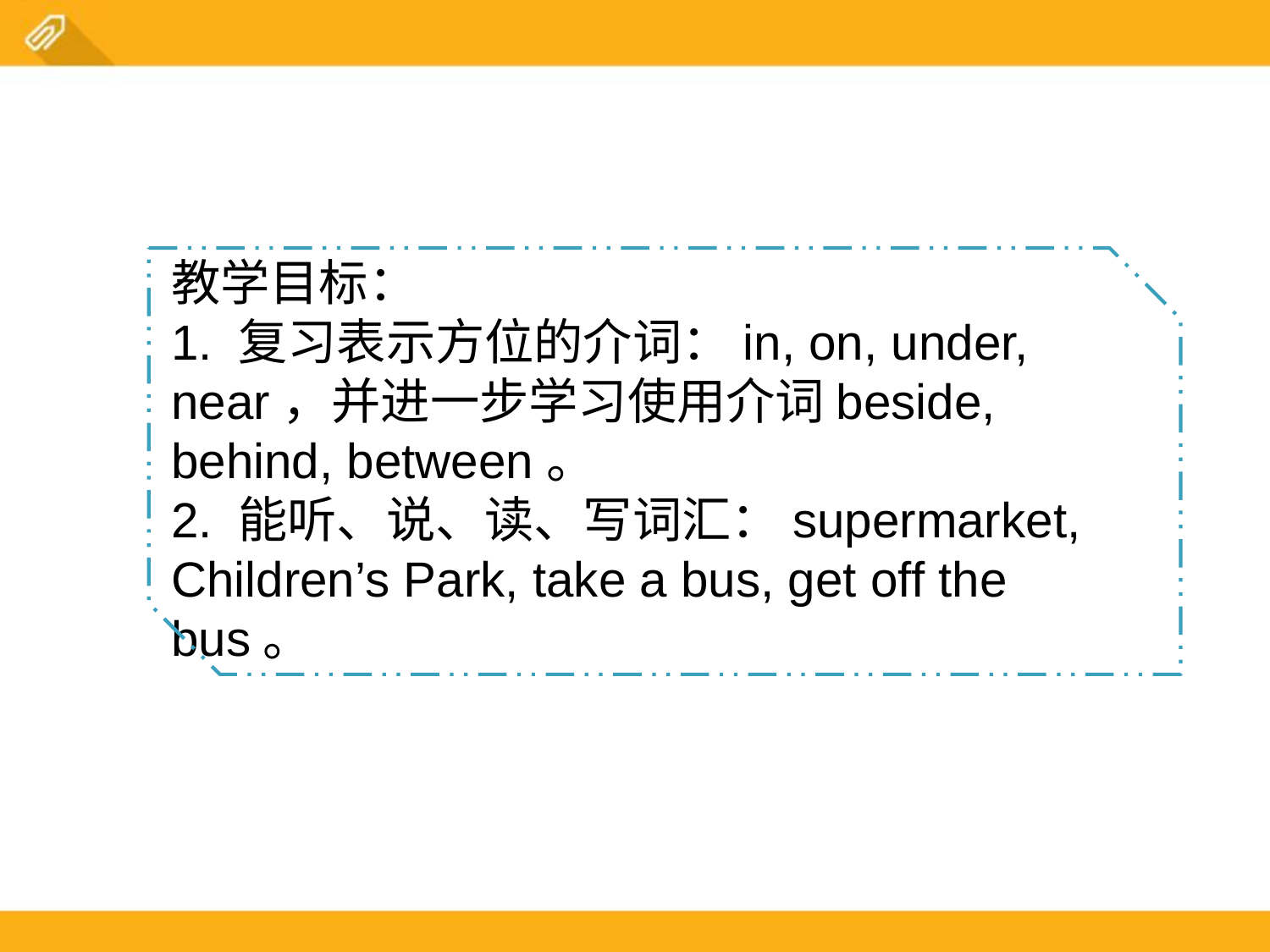

教学目标：
1. 复习表示方位的介词：in, on, under, near，并进一步学习使用介词beside, behind, between。
2. 能听、说、读、写词汇：supermarket, Children’s Park, take a bus, get off the bus。